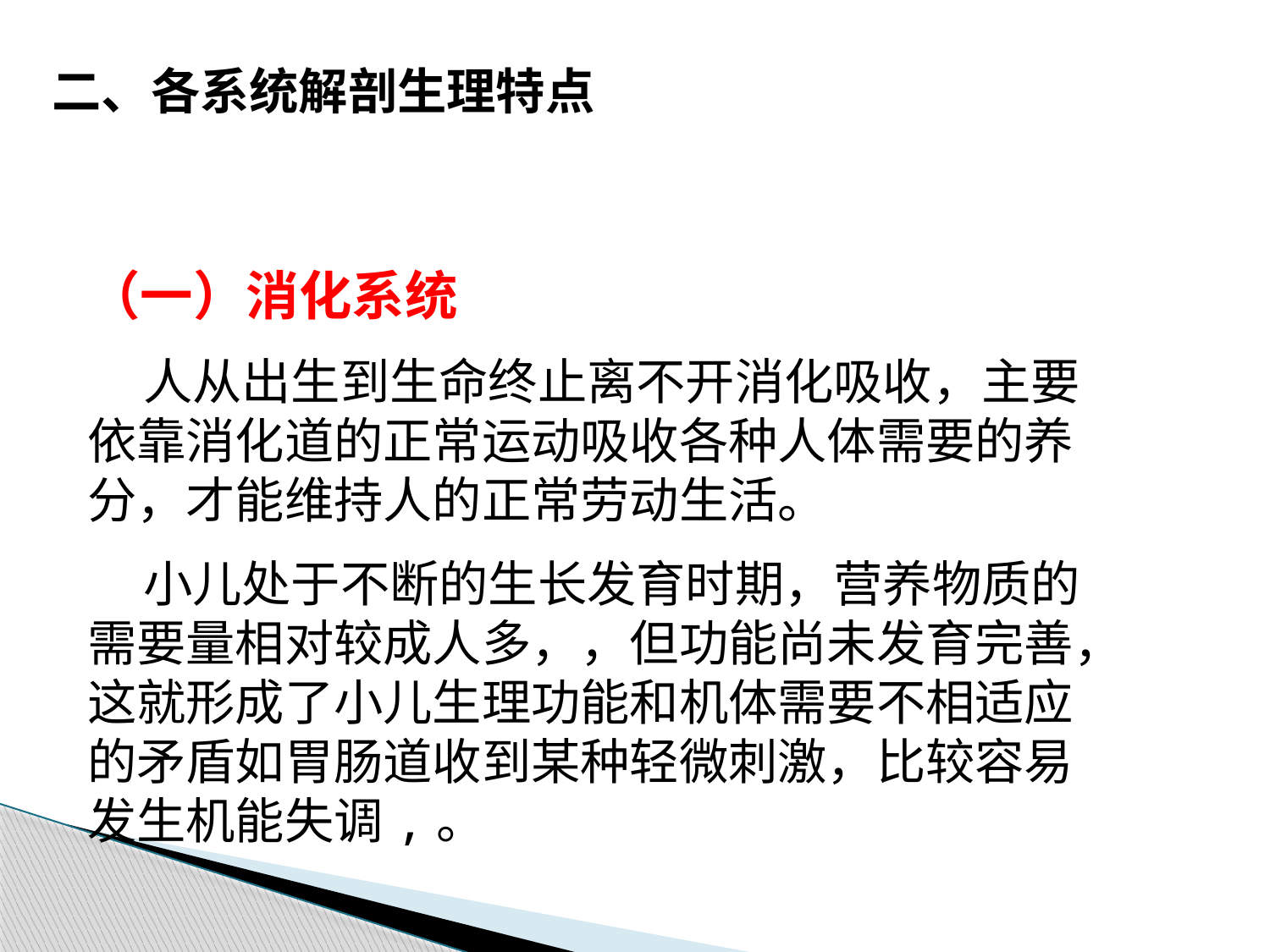

二、各系统解剖生理特点
（一）消化系统
    人从出生到生命终止离不开消化吸收，主要依靠消化道的正常运动吸收各种人体需要的养分，才能维持人的正常劳动生活。
    小儿处于不断的生长发育时期，营养物质的需要量相对较成人多，，但功能尚未发育完善，这就形成了小儿生理功能和机体需要不相适应的矛盾如胃肠道收到某种轻微刺激，比较容易发生机能失调,。